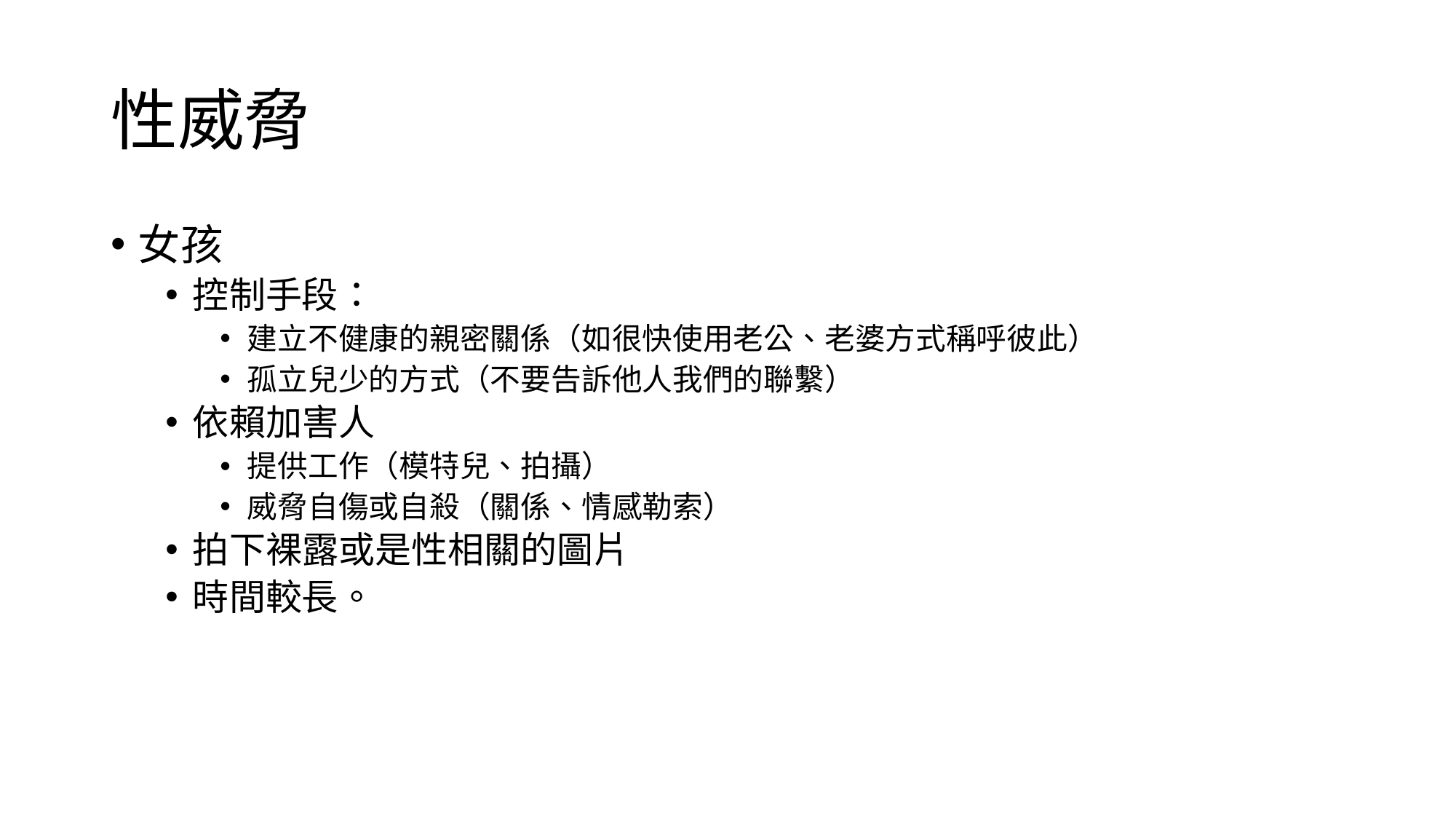

# 性威脅
女孩
控制手段：
建立不健康的親密關係（如很快使用老公、老婆方式稱呼彼此）
孤立兒少的方式（不要告訴他人我們的聯繫）
依賴加害人
提供工作（模特兒、拍攝）
威脅自傷或自殺（關係、情感勒索）
拍下裸露或是性相關的圖片
時間較長。